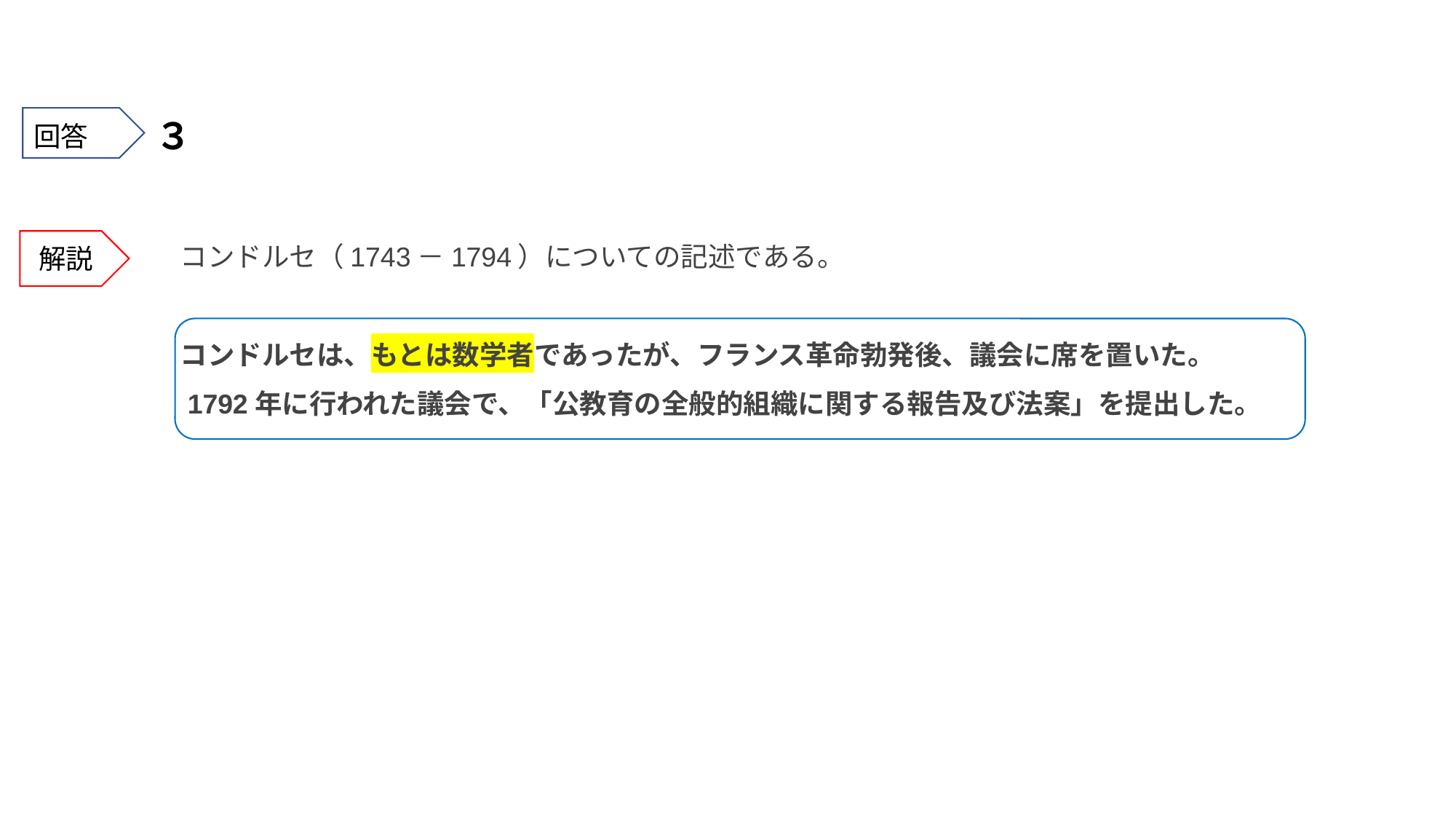

３
回答
コンドルセ（1743－1794）についての記述である。

コンドルセは、もとは数学者であったが、フランス革命勃発後、議会に席を置いた。
 1792年に行われた議会で、「公教育の全般的組織に関する報告及び法案」を提出した。

解説